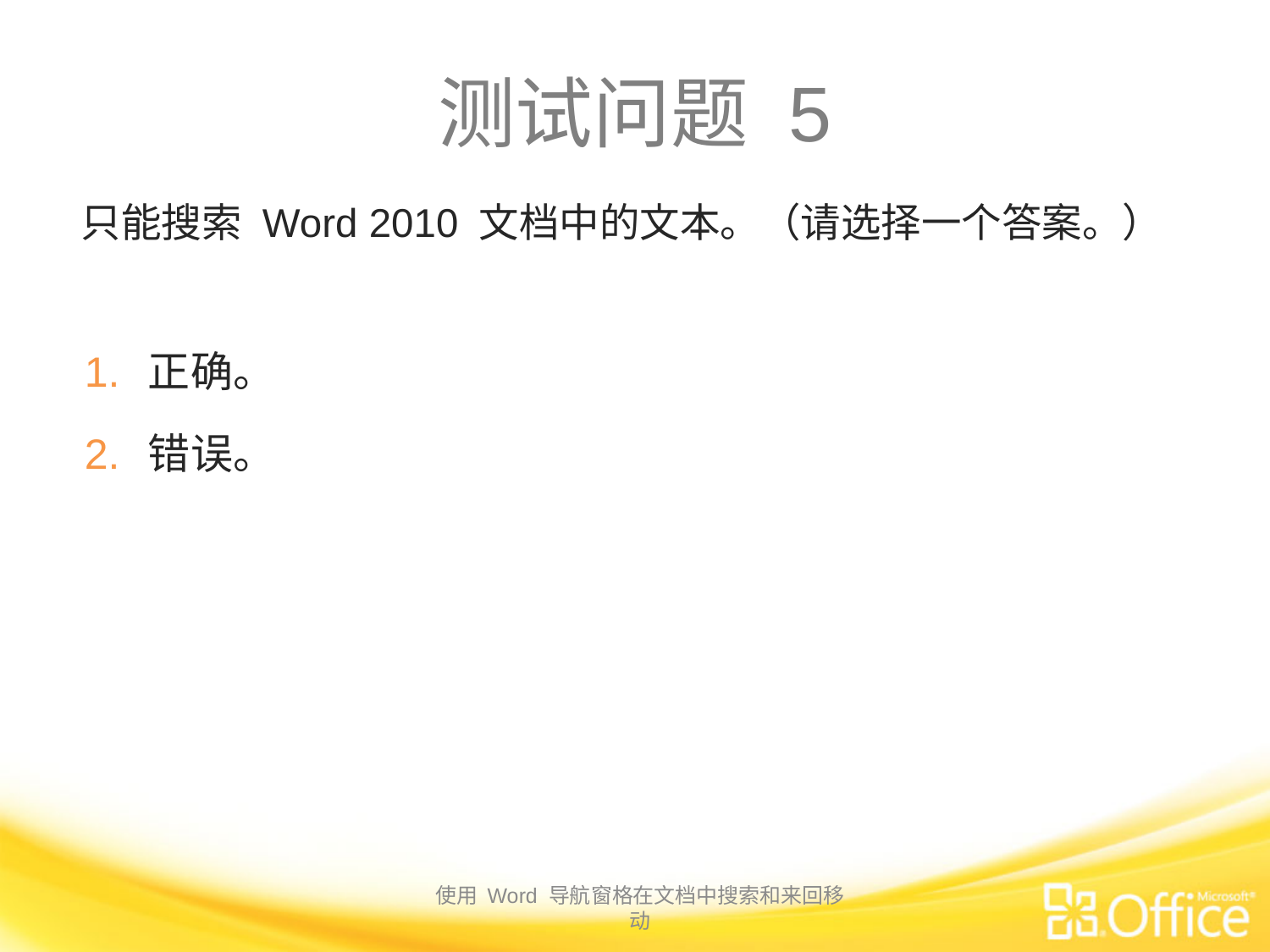

# 测试问题 5
只能搜索 Word 2010 文档中的文本。（请选择一个答案。）
正确。
错误。
使用 Word 导航窗格在文档中搜索和来回移动